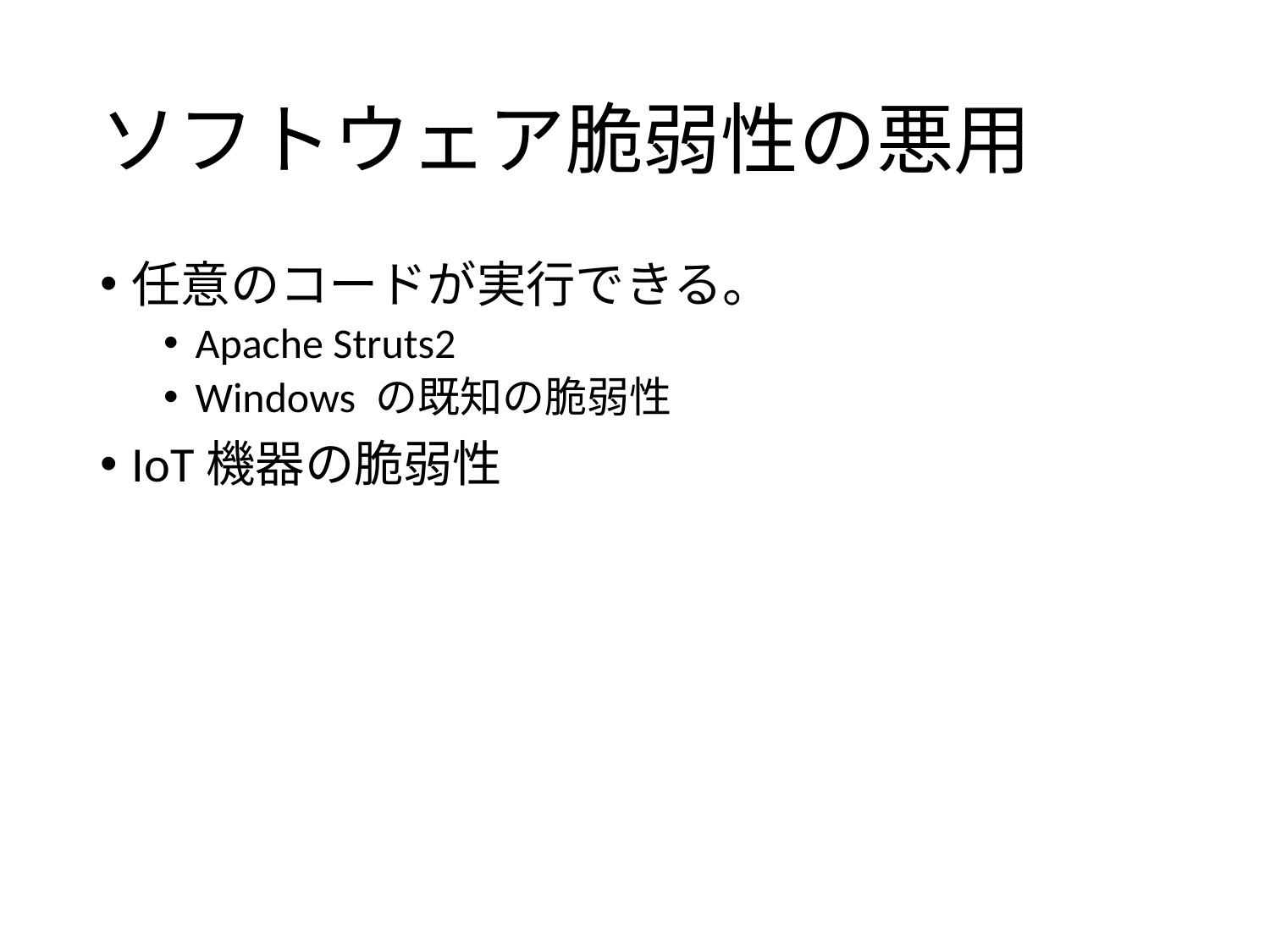

# ソフトウェア脆弱性の悪用
任意のコードが実行できる。
Apache Struts2
Windows の既知の脆弱性
IoT機器の脆弱性